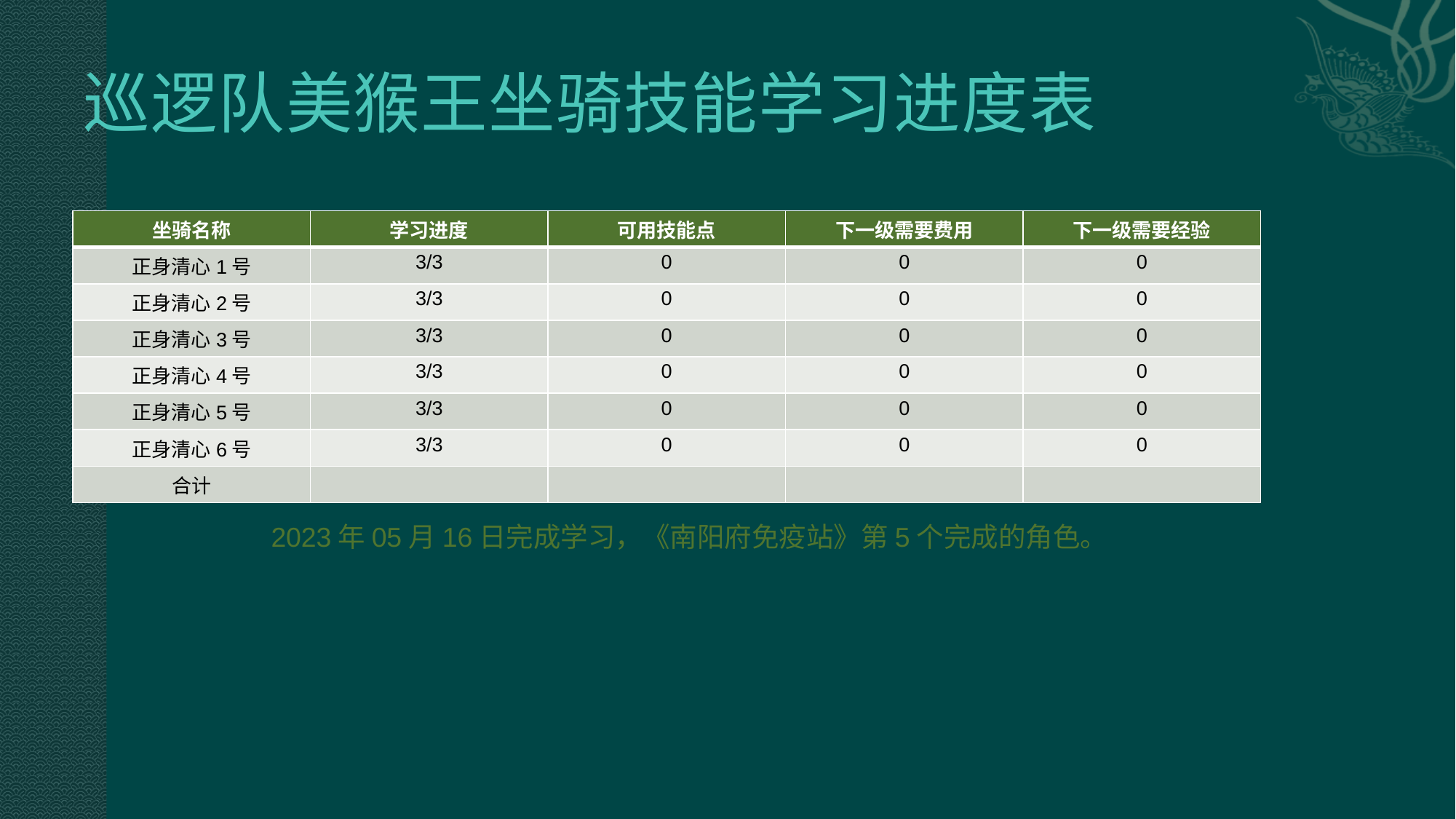

# 巡逻队美猴王坐骑技能学习进度表
| 坐骑名称 | 学习进度 | 可用技能点 | 下一级需要费用 | 下一级需要经验 |
| --- | --- | --- | --- | --- |
| 正身清心1号 | 3/3 | 0 | 0 | 0 |
| 正身清心2号 | 3/3 | 0 | 0 | 0 |
| 正身清心3号 | 3/3 | 0 | 0 | 0 |
| 正身清心4号 | 3/3 | 0 | 0 | 0 |
| 正身清心5号 | 3/3 | 0 | 0 | 0 |
| 正身清心6号 | 3/3 | 0 | 0 | 0 |
| 合计 |  |  |  |  |
2023年05月16日完成学习，《南阳府免疫站》第5个完成的角色。